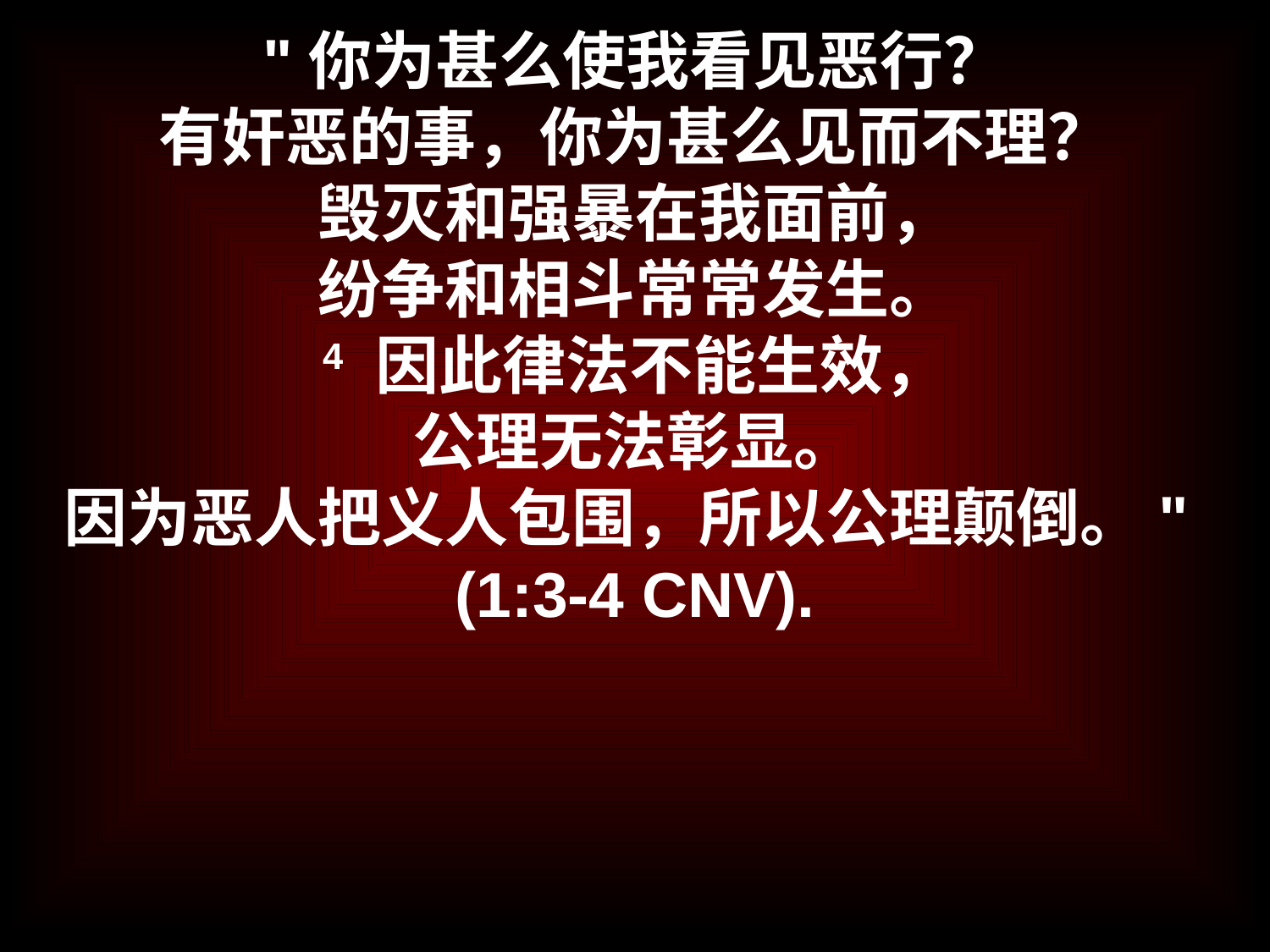

# "你为甚么使我看见恶行？ 有奸恶的事，你为甚么见而不理？ 毁灭和强暴在我面前， 纷争和相斗常常发生。 4 因此律法不能生效， 公理无法彰显。 因为恶人把义人包围，所以公理颠倒。" (1:3-4 CNV).